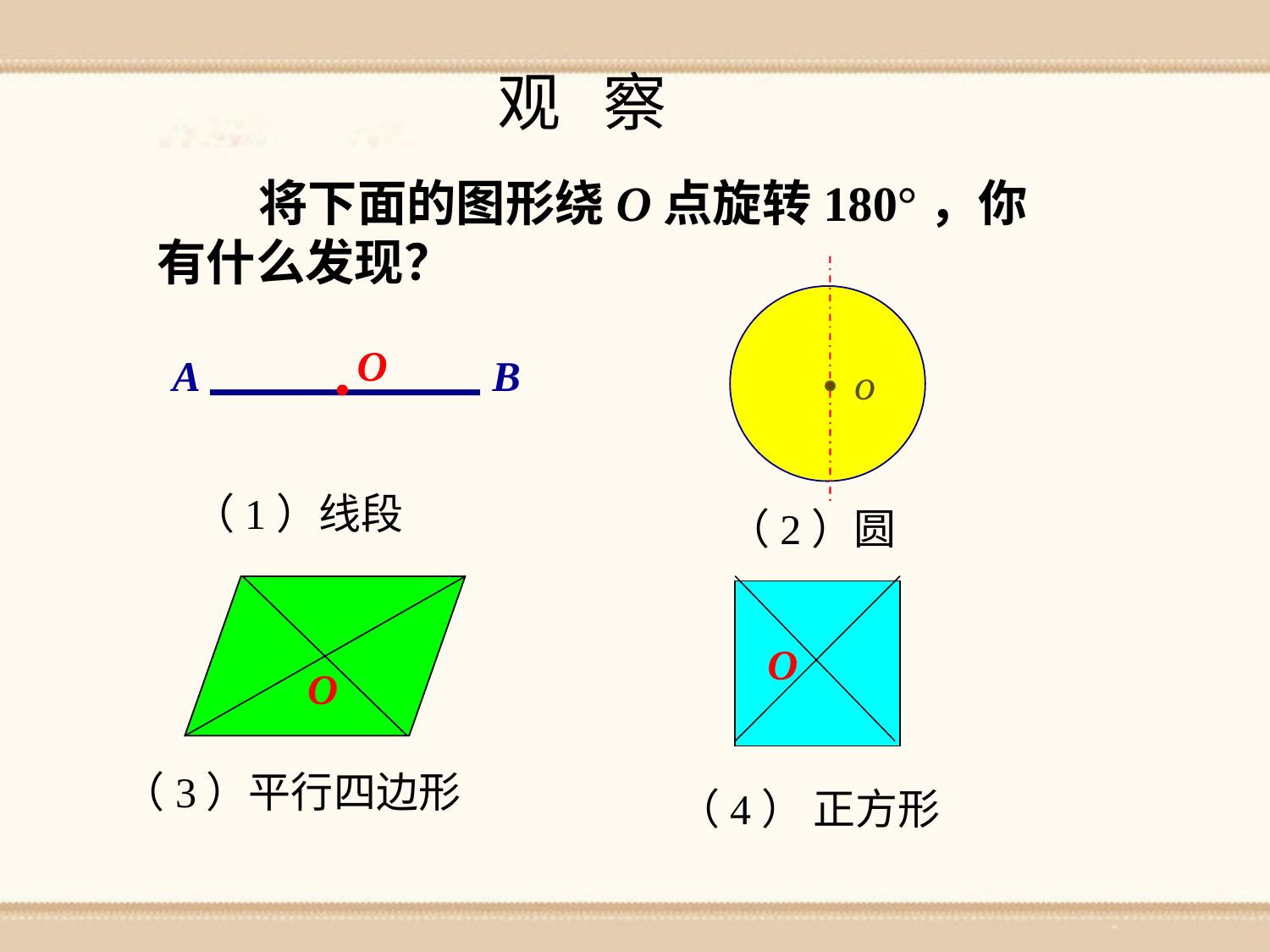

观   察
        将下面的图形绕O点旋转180°，你有什么发现？

O

A
B
o

（1）线段
（2）圆

O

O
（3）平行四边形
（4） 正方形